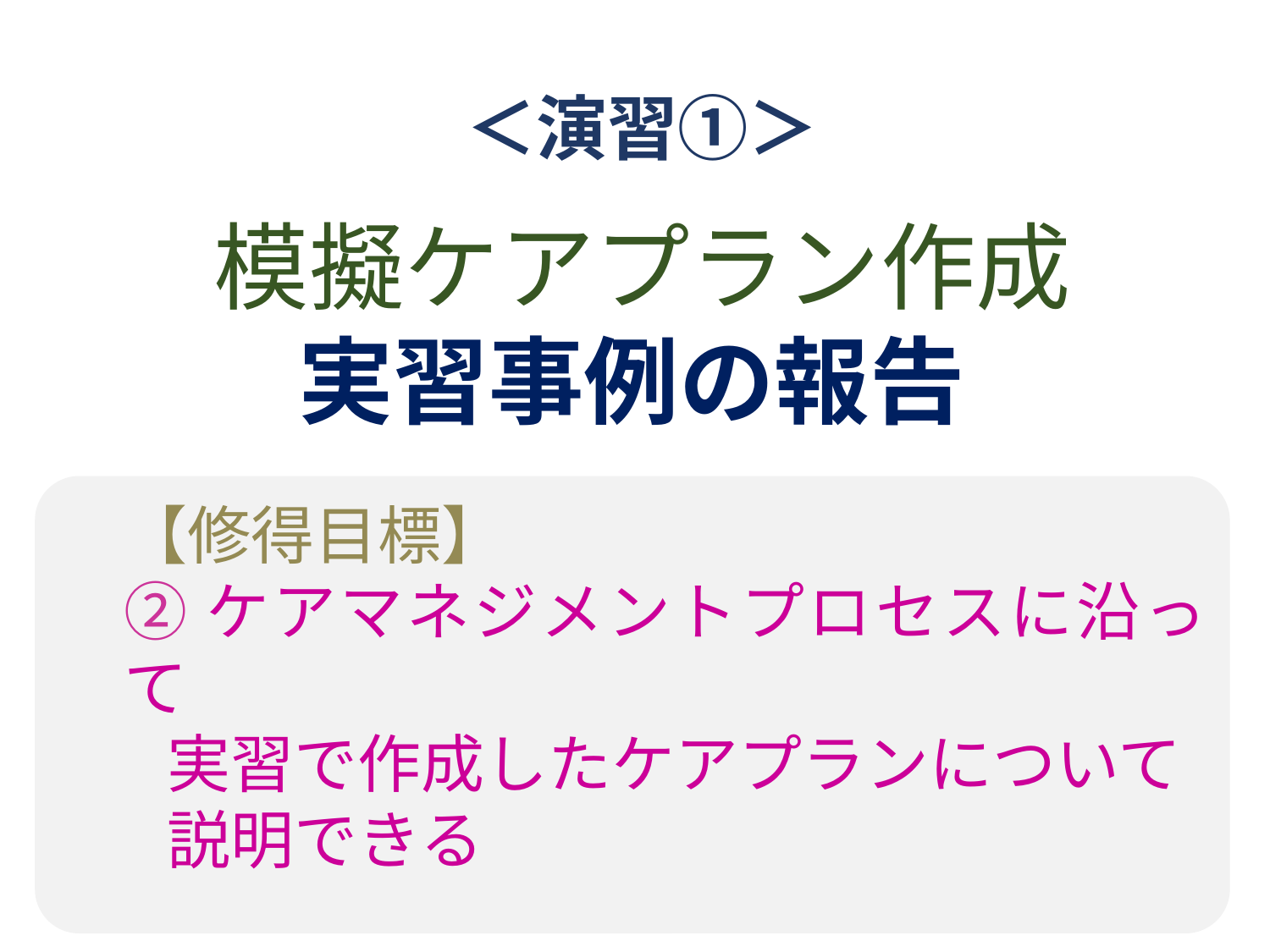

＜演習①＞

模擬ケアプラン作成
実習事例の報告
【修得目標】
②ケアマネジメントプロセスに沿って
  実習で作成したケアプランについて
  説明できる

6